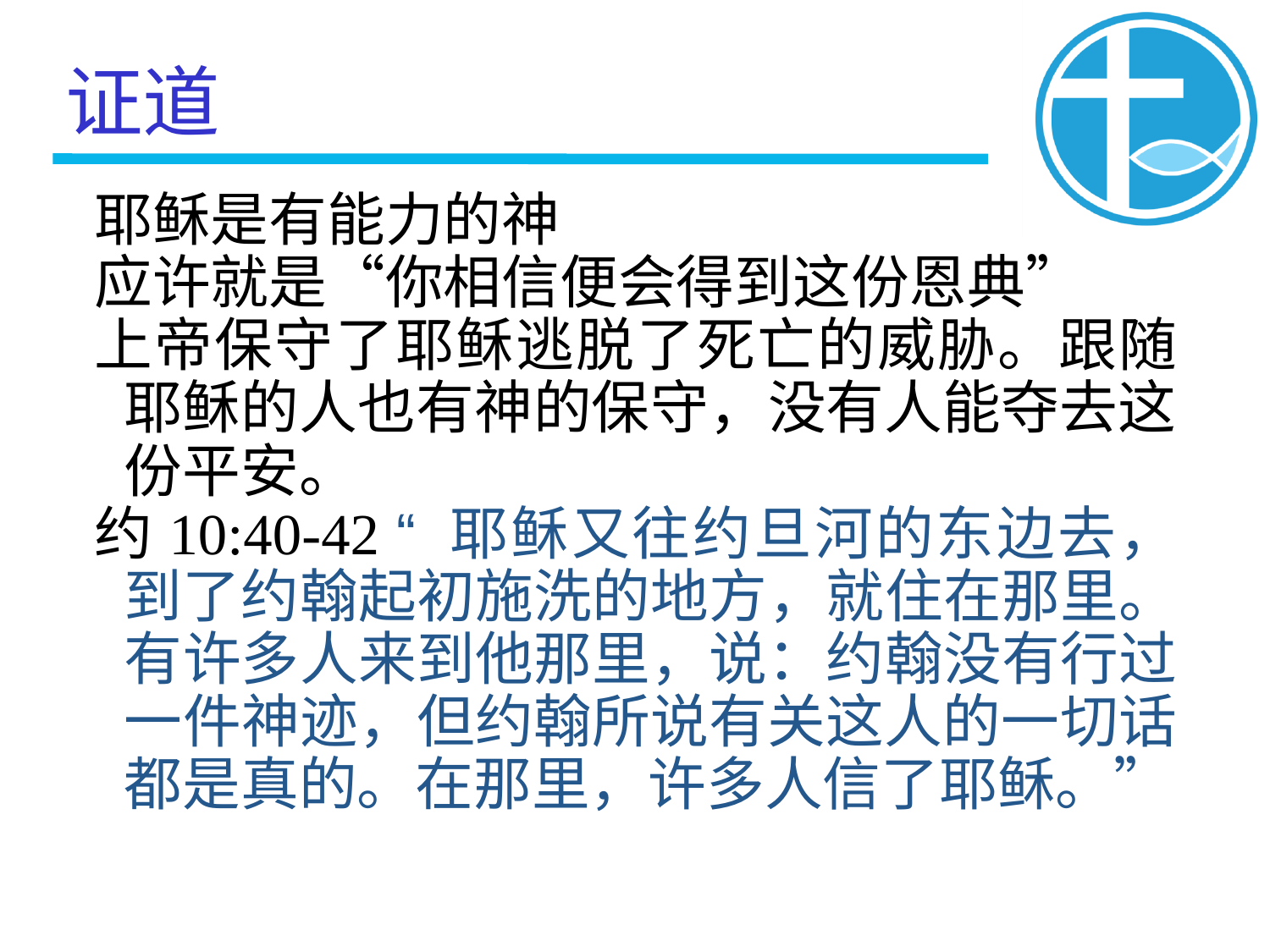

证道
# 耶稣是有能力的神
应许就是“你相信便会得到这份恩典”
上帝保守了耶稣逃脱了死亡的威胁。跟随耶稣的人也有神的保守，没有人能夺去这份平安。
约10:40-42 “ 耶稣又往约旦河的东边去，到了约翰起初施洗的地方，就住在那里。有许多人来到他那里，说：约翰没有行过一件神迹，但约翰所说有关这人的一切话都是真的。在那里，许多人信了耶稣。”